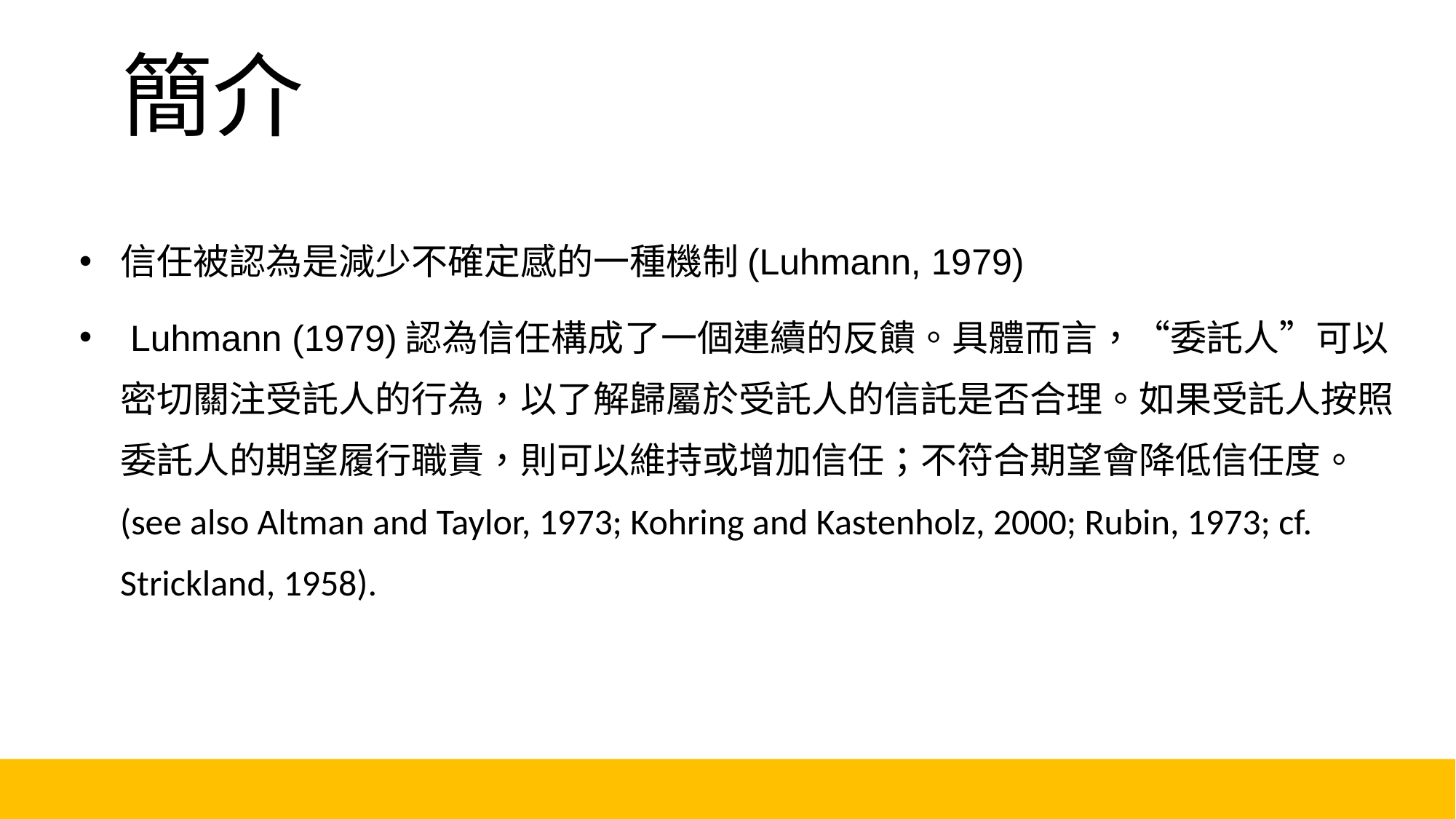

# 簡介
信任被認為是減少不確定感的一種機制(Luhmann, 1979)
 Luhmann (1979)認為信任構成了一個連續的反饋。具體而言，“委託人”可以密切關注受託人的行為，以了解歸屬於受託人的信託是否合理。如果受託人按照委託人的期望履行職責，則可以維持或增加信任；不符合期望會降低信任度。(see also Altman and Taylor, 1973; Kohring and Kastenholz, 2000; Rubin, 1973; cf. Strickland, 1958).

2